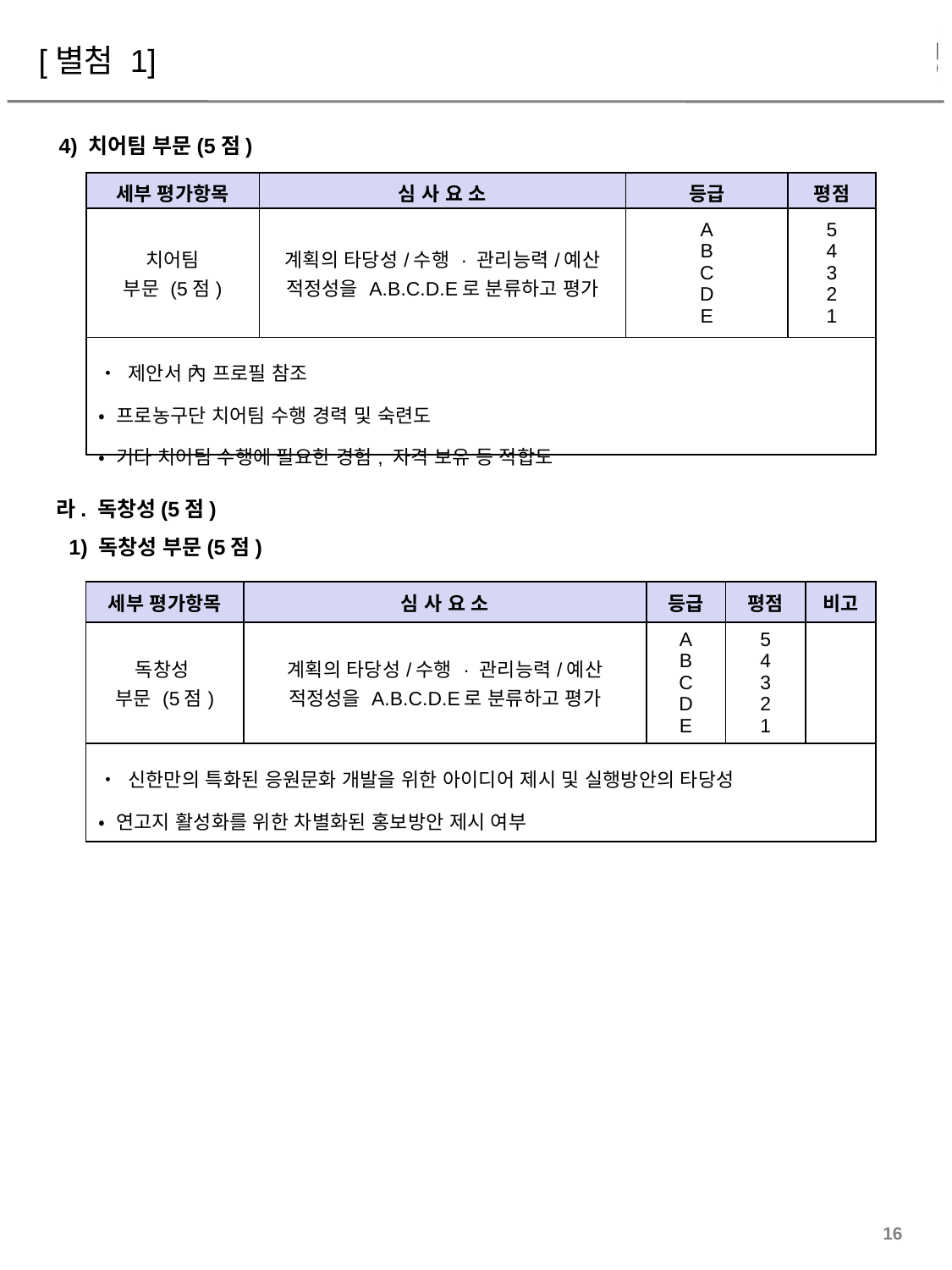

[별첨 1]
      4) 치어팀 부문(5점)
| 세부 평가항목 | 심 사 요 소 | 등급 | 평점 |
| --- | --- | --- | --- |
| 치어팀 부문 (5점) | 계획의 타당성/수행 · 관리능력/예산 적정성을 A.B.C.D.E로 분류하고 평가 | A B C D E | 5 4 3 2 1 |
| • 제안서 內 프로필 참조 • 프로농구단 치어팀 수행 경력 및 숙련도 • 기타 치어팀 수행에 필요한 경험, 자격 보유 등 적합도 |  |  |  |
   라. 독창성(5점)
      1) 독창성 부문(5점)
| 세부 평가항목 | 심 사 요 소 | 등급 | 평점 | 비고 |
| --- | --- | --- | --- | --- |
| 독창성 부문 (5점) | 계획의 타당성/수행 · 관리능력/예산 적정성을 A.B.C.D.E로 분류하고 평가 | A B C D E | 5 4 3 2 1 |  |
| • 신한만의 특화된 응원문화 개발을 위한 아이디어 제시 및 실행방안의 타당성 • 연고지 활성화를 위한 차별화된 홍보방안 제시 여부 |  |  |  |  |
16